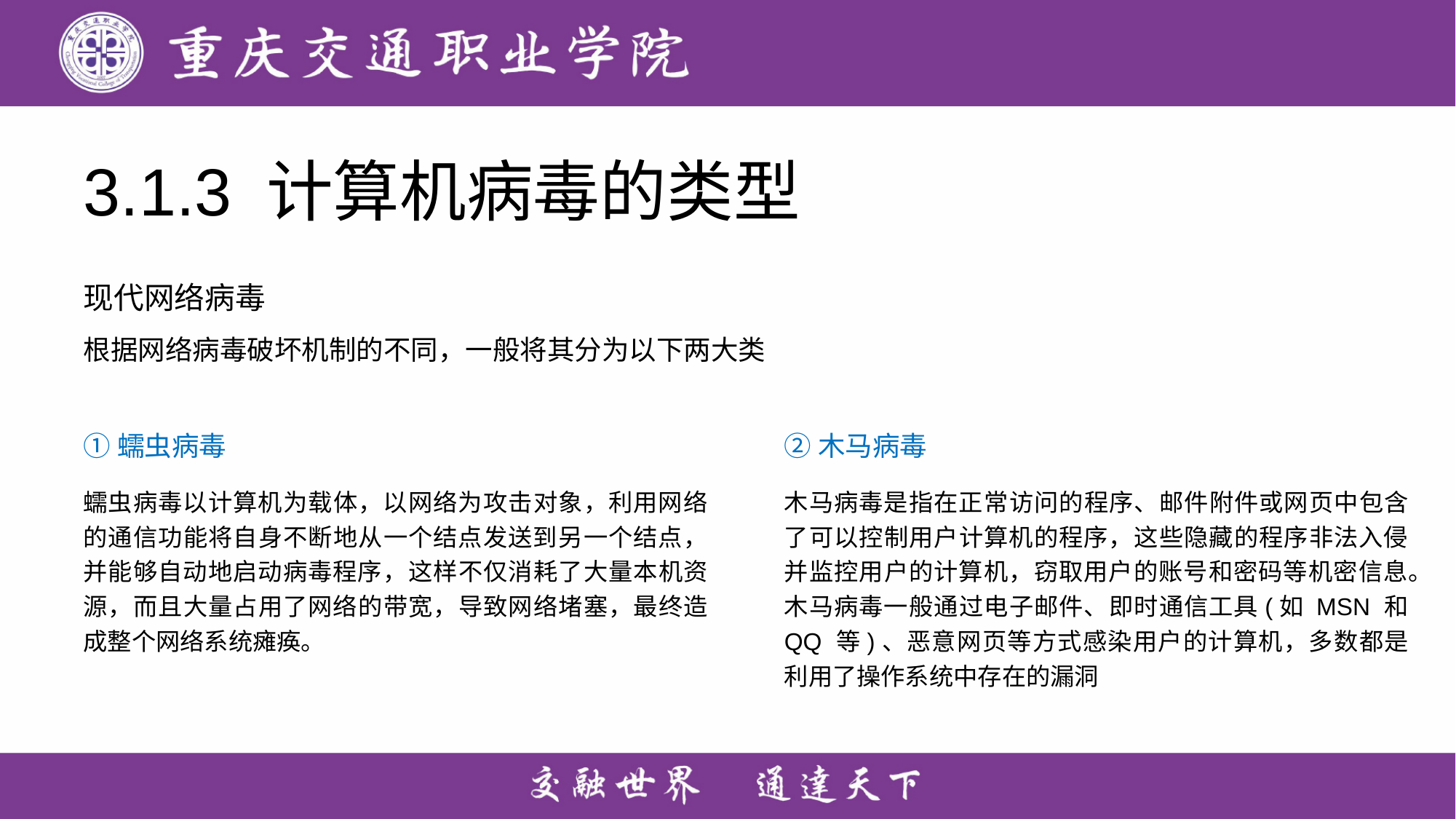

# 3.1.3 计算机病毒的类型
现代网络病毒
根据网络病毒破坏机制的不同，一般将其分为以下两大类
①蠕虫病毒
蠕虫病毒以计算机为载体，以网络为攻击对象，利用网络的通信功能将自身不断地从一个结点发送到另一个结点，并能够自动地启动病毒程序，这样不仅消耗了大量本机资源，而且大量占用了网络的带宽，导致网络堵塞，最终造成整个网络系统瘫痪。
②木马病毒
木马病毒是指在正常访问的程序、邮件附件或网页中包含了可以控制用户计算机的程序，这些隐藏的程序非法入侵并监控用户的计算机，窃取用户的账号和密码等机密信息。
木马病毒一般通过电子邮件、即时通信工具(如 MSN 和 QQ 等)、恶意网页等方式感染用户的计算机，多数都是利用了操作系统中存在的漏洞